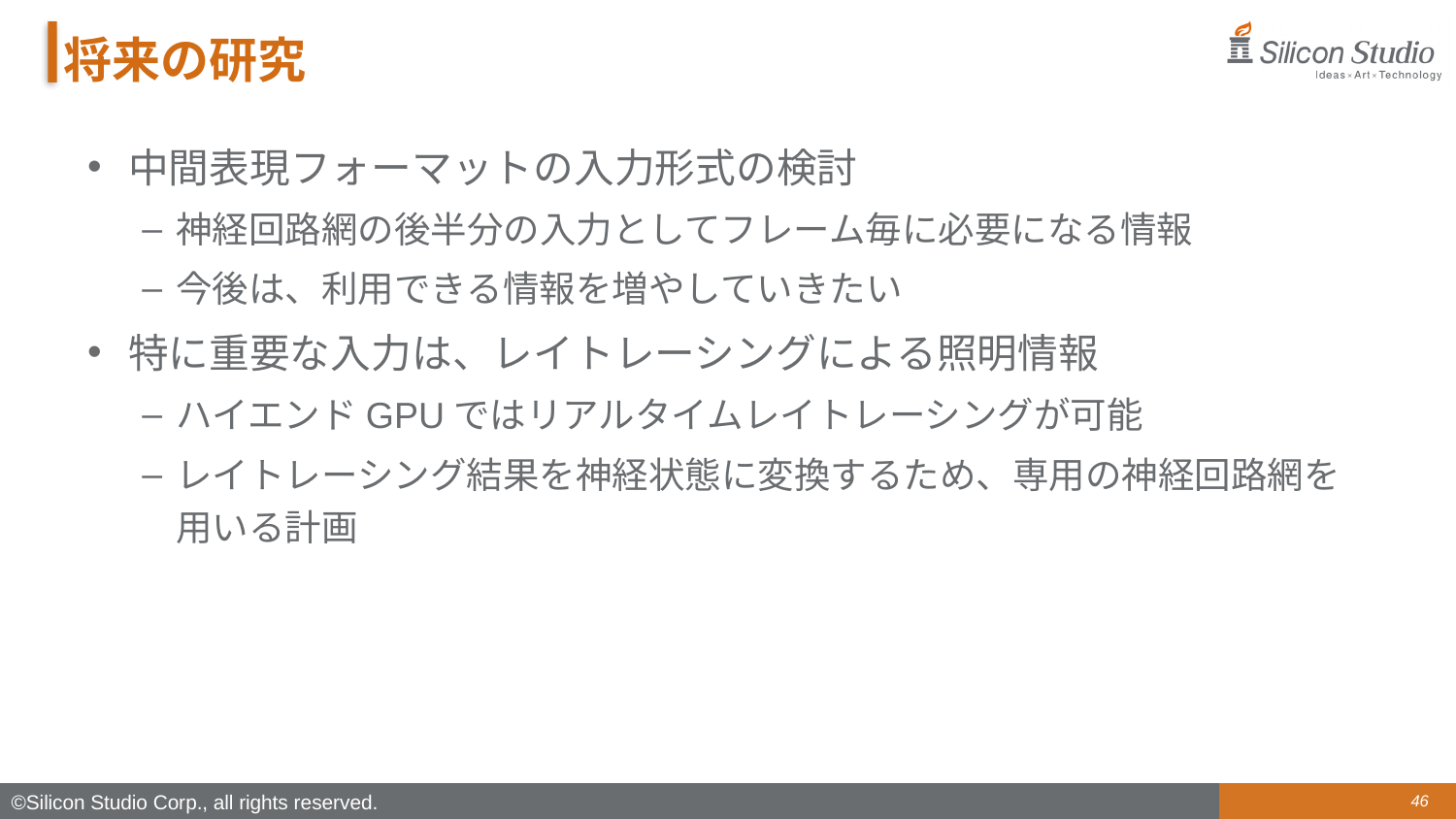

# 将来の研究
中間表現フォーマットの入力形式の検討
神経回路網の後半分の入力としてフレーム毎に必要になる情報
今後は、利用できる情報を増やしていきたい
特に重要な入力は、レイトレーシングによる照明情報
ハイエンドGPUではリアルタイムレイトレーシングが可能
レイトレーシング結果を神経状態に変換するため、専用の神経回路網を用いる計画